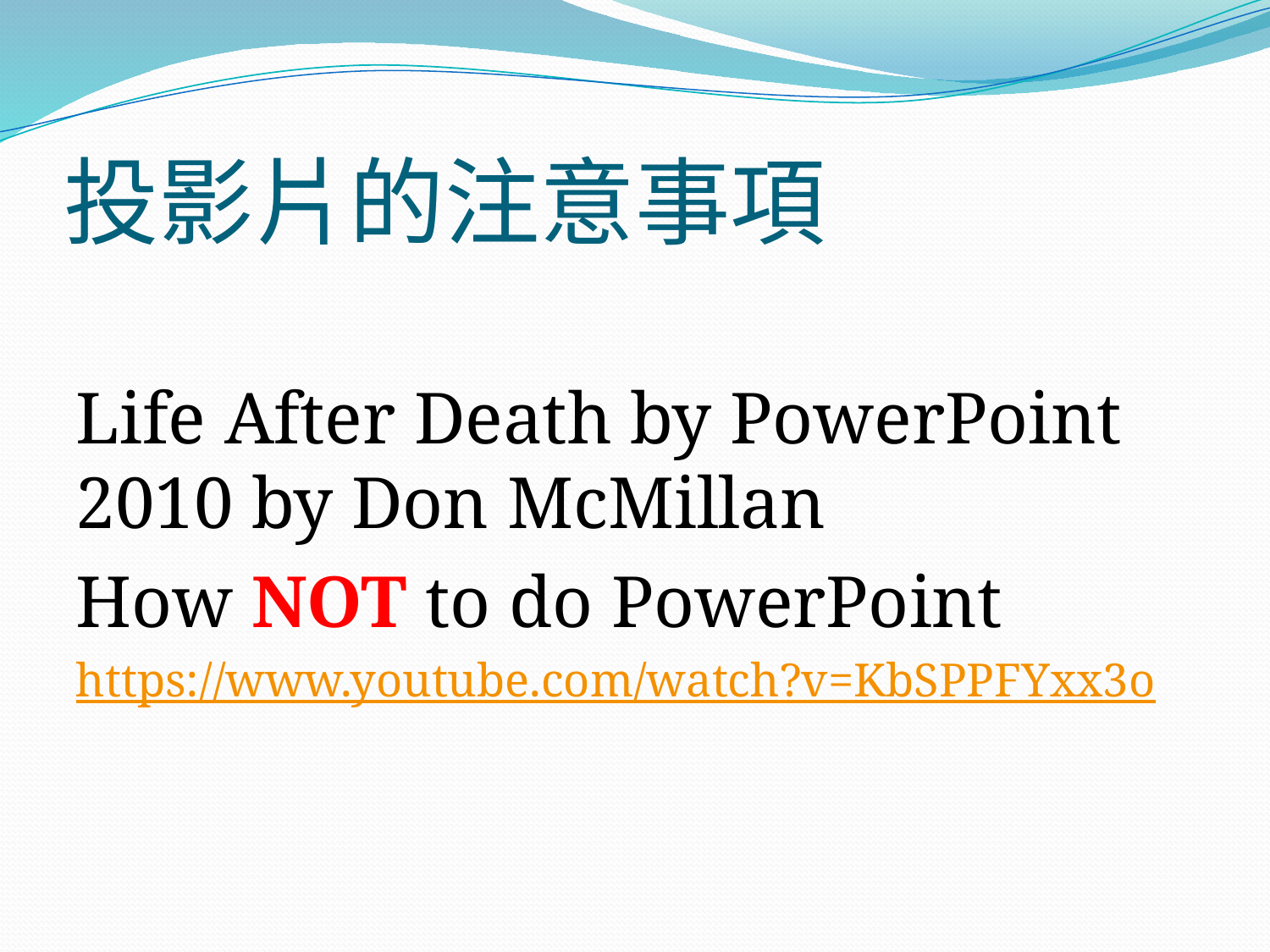

# 投影片的注意事項

Life After Death by PowerPoint 2010 by Don McMillan
How NOT to do PowerPoint
https://www.youtube.com/watch?v=KbSPPFYxx3o